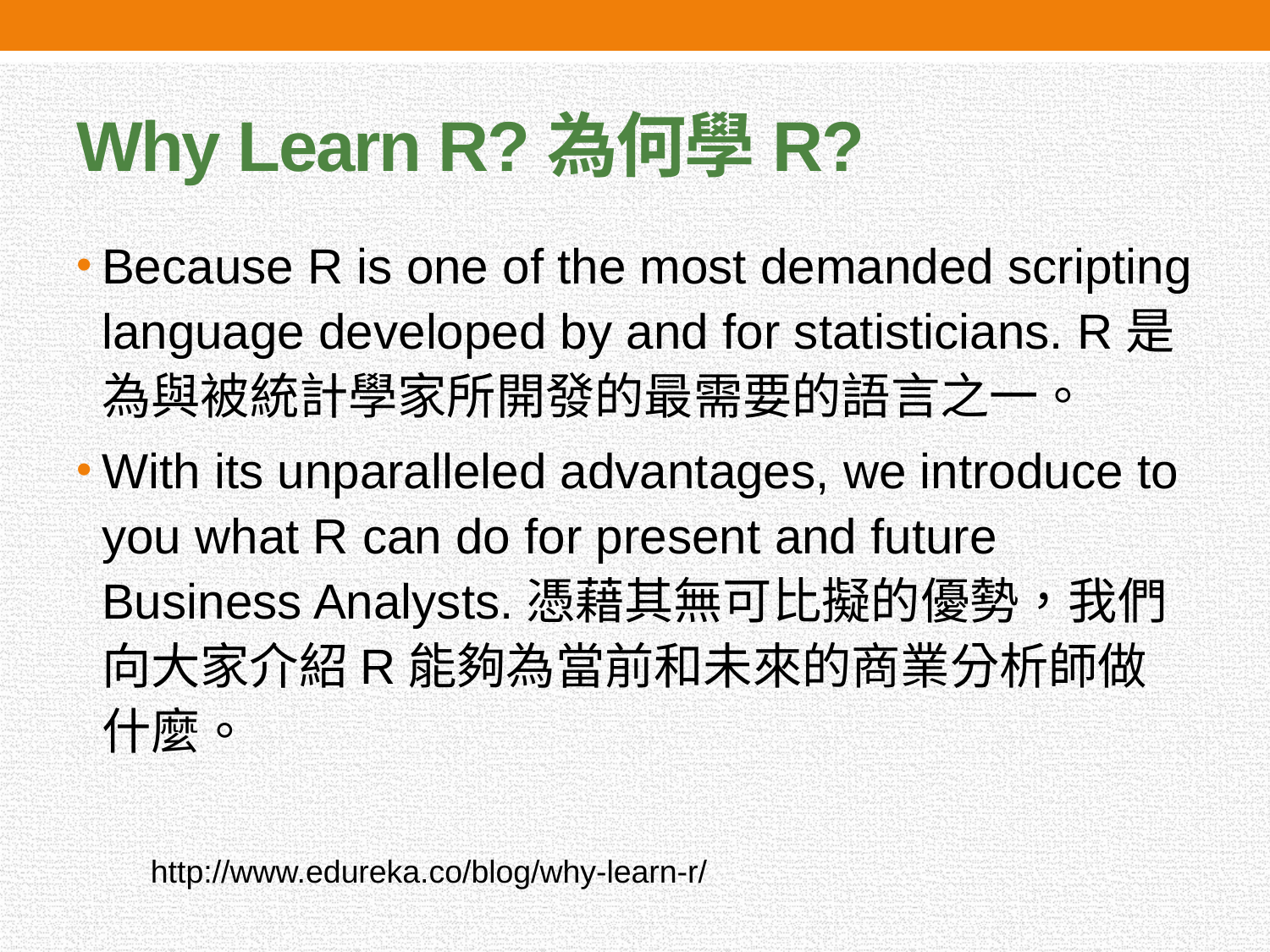

# Why Learn R?為何學R?
Because R is one of the most demanded scripting language developed by and for statisticians. R是為與被統計學家所開發的最需要的語言之一。
With its unparalleled advantages, we introduce to you what R can do for present and future Business Analysts.憑藉其無可比擬的優勢，我們向大家介紹R能夠為當前和未來的商業分析師做什麼。
http://www.edureka.co/blog/why-learn-r/